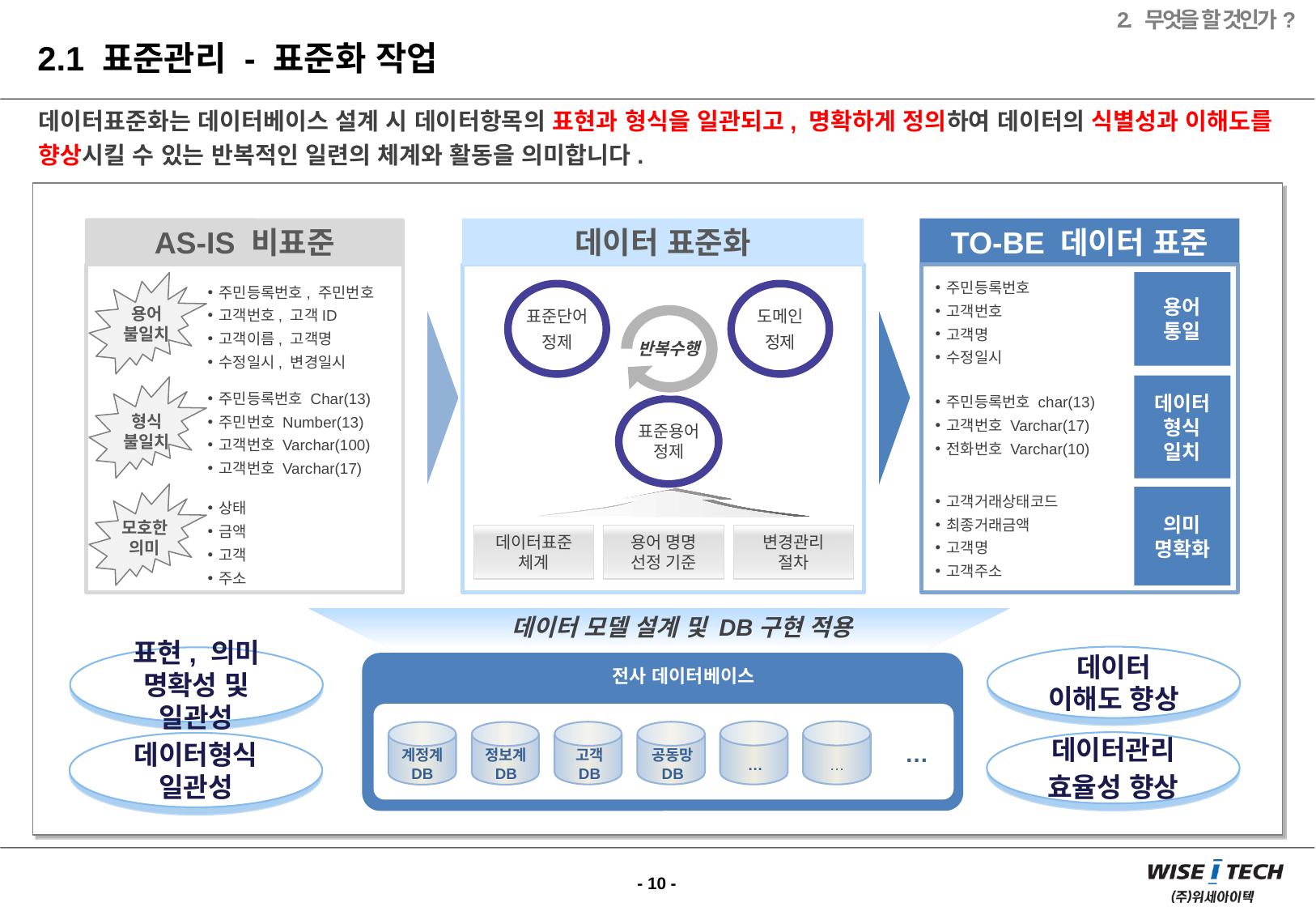

2.  무엇을 할 것인가?

2.1 표준관리 - 표준화 작업
데이터표준화는 데이터베이스 설계 시 데이터항목의 표현과 형식을 일관되고, 명확하게 정의하여 데이터의 식별성과 이해도를 향상시킬 수 있는 반복적인 일련의 체계와 활동을 의미합니다.

AS-IS 비표준
데이터 표준화
TO-BE 데이터 표준

용어
통일

주민등록번호
고객번호
고객명
수정일시
표준단어
정제
도메인
정제

반복수행
표준용어
정제
주민등록번호, 주민번호
고객번호, 고객ID
고객이름, 고객명
수정일시, 변경일시
용어
불일치

주민등록번호 char(13)
고객번호 Varchar(17)
전화번호 Varchar(10)
데이터
형식
일치

주민등록번호 Char(13)
주민번호 Number(13)
고객번호 Varchar(100)
고객번호 Varchar(17)
형식
불일치

고객거래상태코드
최종거래금액
고객명
고객주소
의미
명확화
상태
금액
고객
주소
모호한
의미
데이터표준
체계
용어 명명
선정 기준
변경관리
절차

데이터 모델 설계 및 DB구현 적용

데이터
이해도 향상

표현, 의미
명확성 및 일관성

전사 데이터베이스

…

…

고객
DB

공동망
DB

계정계
DB

정보계
DB
…

데이터관리
효율성 향상

데이터형식
일관성